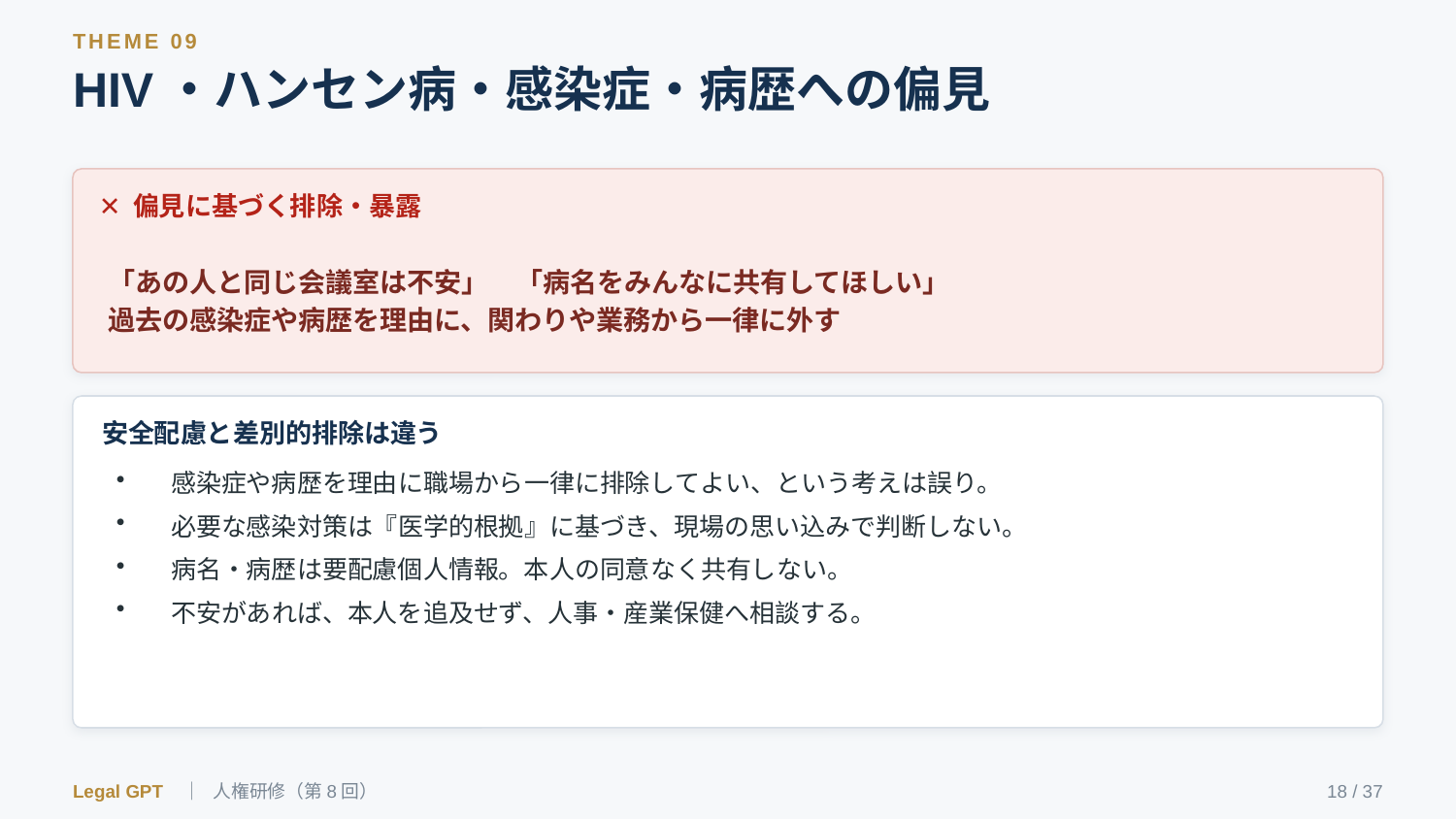

THEME 09
HIV・ハンセン病・感染症・病歴への偏見

✕ 偏見に基づく排除・暴露
「あの人と同じ会議室は不安」　「病名をみんなに共有してほしい」
過去の感染症や病歴を理由に、関わりや業務から一律に外す

安全配慮と差別的排除は違う
感染症や病歴を理由に職場から一律に排除してよい、という考えは誤り。
必要な感染対策は『医学的根拠』に基づき、現場の思い込みで判断しない。
病名・病歴は要配慮個人情報。本人の同意なく共有しない。
不安があれば、本人を追及せず、人事・産業保健へ相談する。
Legal GPT   ｜   人権研修（第8回）
18 / 37